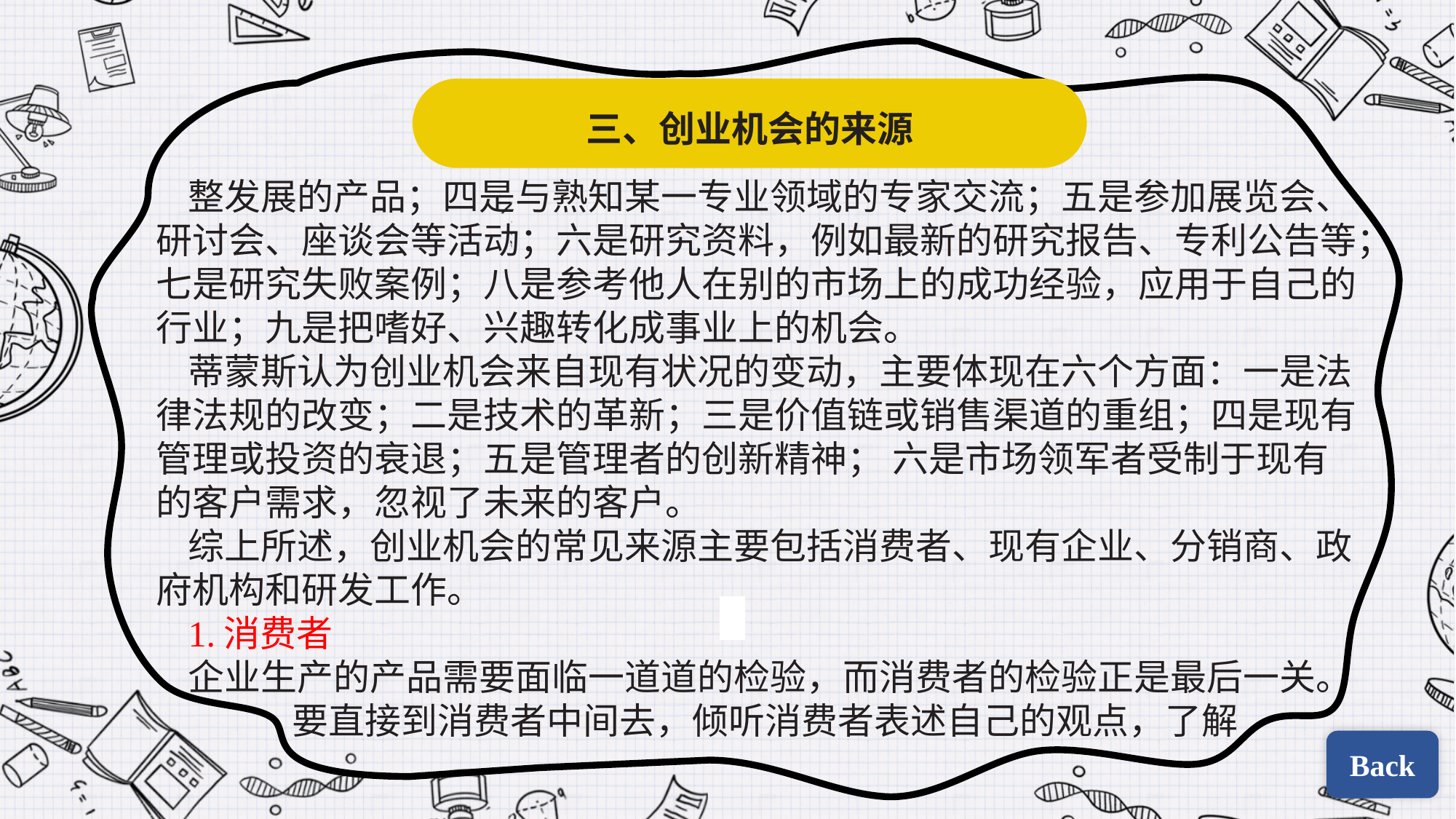

三、创业机会的来源
整发展的产品；四是与熟知某一专业领域的专家交流；五是参加展览会、研讨会、座谈会等活动；六是研究资料，例如最新的研究报告、专利公告等；七是研究失败案例；八是参考他人在别的市场上的成功经验，应用于自己的行业；九是把嗜好、兴趣转化成事业上的机会。
蒂蒙斯认为创业机会来自现有状况的变动，主要体现在六个方面：一是法律法规的改变；二是技术的革新；三是价值链或销售渠道的重组；四是现有管理或投资的衰退；五是管理者的创新精神； 六是市场领军者受制于现有的客户需求，忽视了未来的客户。
综上所述，创业机会的常见来源主要包括消费者、现有企业、分销商、政府机构和研发工作。
1.消费者
企业生产的产品需要面临一道道的检验，而消费者的检验正是最后一关。vvvvvvv要直接到消费者中间去，倾听消费者表述自己的观点，了解
|  |  |
| --- | --- |
|  |  |

Back